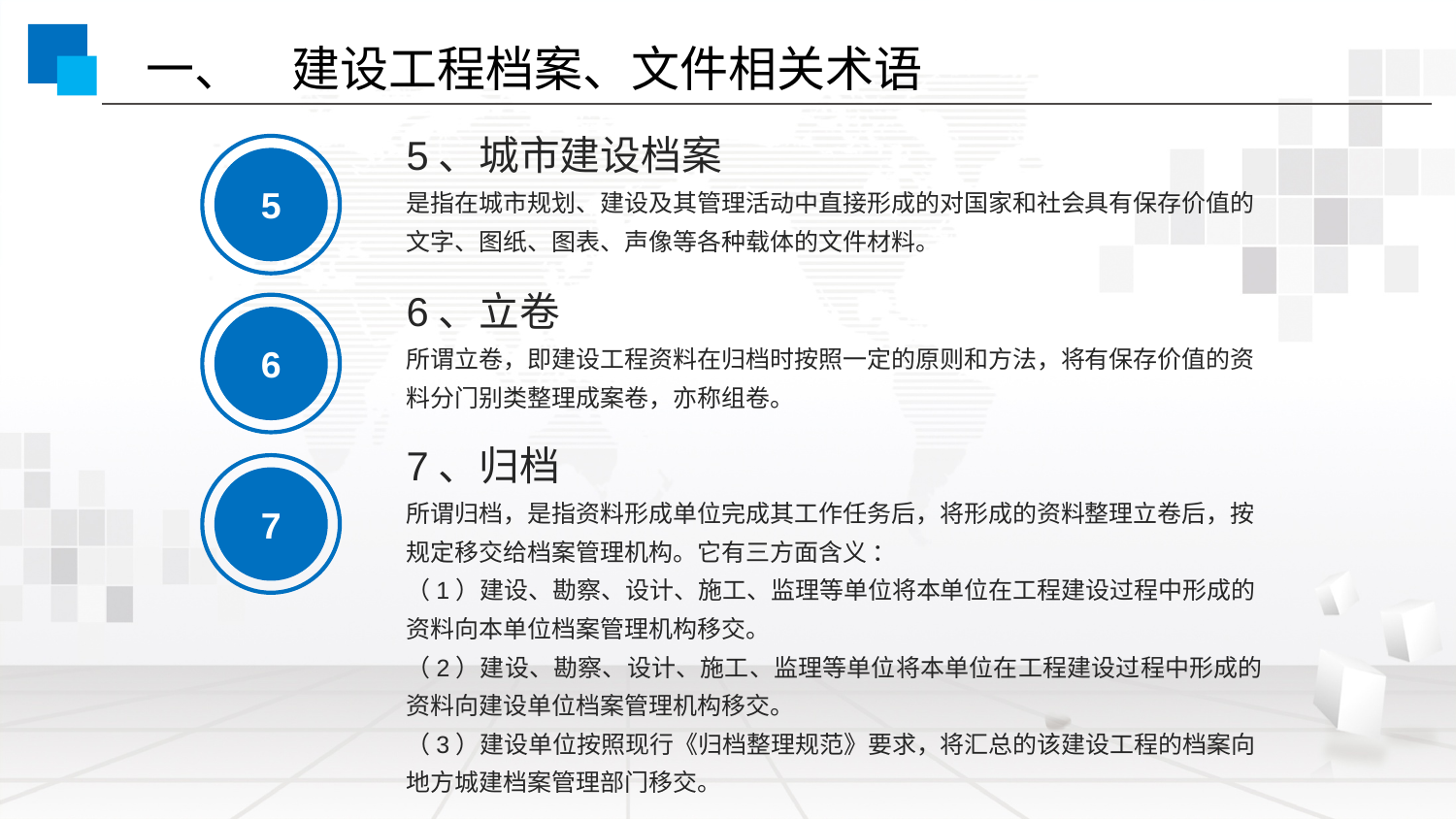

一、	建设工程档案、文件相关术语
5、城市建设档案
是指在城市规划、建设及其管理活动中直接形成的对国家和社会具有保存价值的文字、图纸、图表、声像等各种载体的文件材料。

5
6、立卷
所谓立卷，即建设工程资料在归档时按照一定的原则和方法，将有保存价值的资料分门别类整理成案卷，亦称组卷。

6
7、归档
所谓归档，是指资料形成单位完成其工作任务后，将形成的资料整理立卷后，按规定移交给档案管理机构。它有三方面含义 ：
（1）建设、勘察、设计、施工、监理等单位将本单位在工程建设过程中形成的资料向本单位档案管理机构移交。
（2）建设、勘察、设计、施工、监理等单位将本单位在工程建设过程中形成的资料向建设单位档案管理机构移交。
（3）建设单位按照现行《归档整理规范》要求，将汇总的该建设工程的档案向地方城建档案管理部门移交。

7